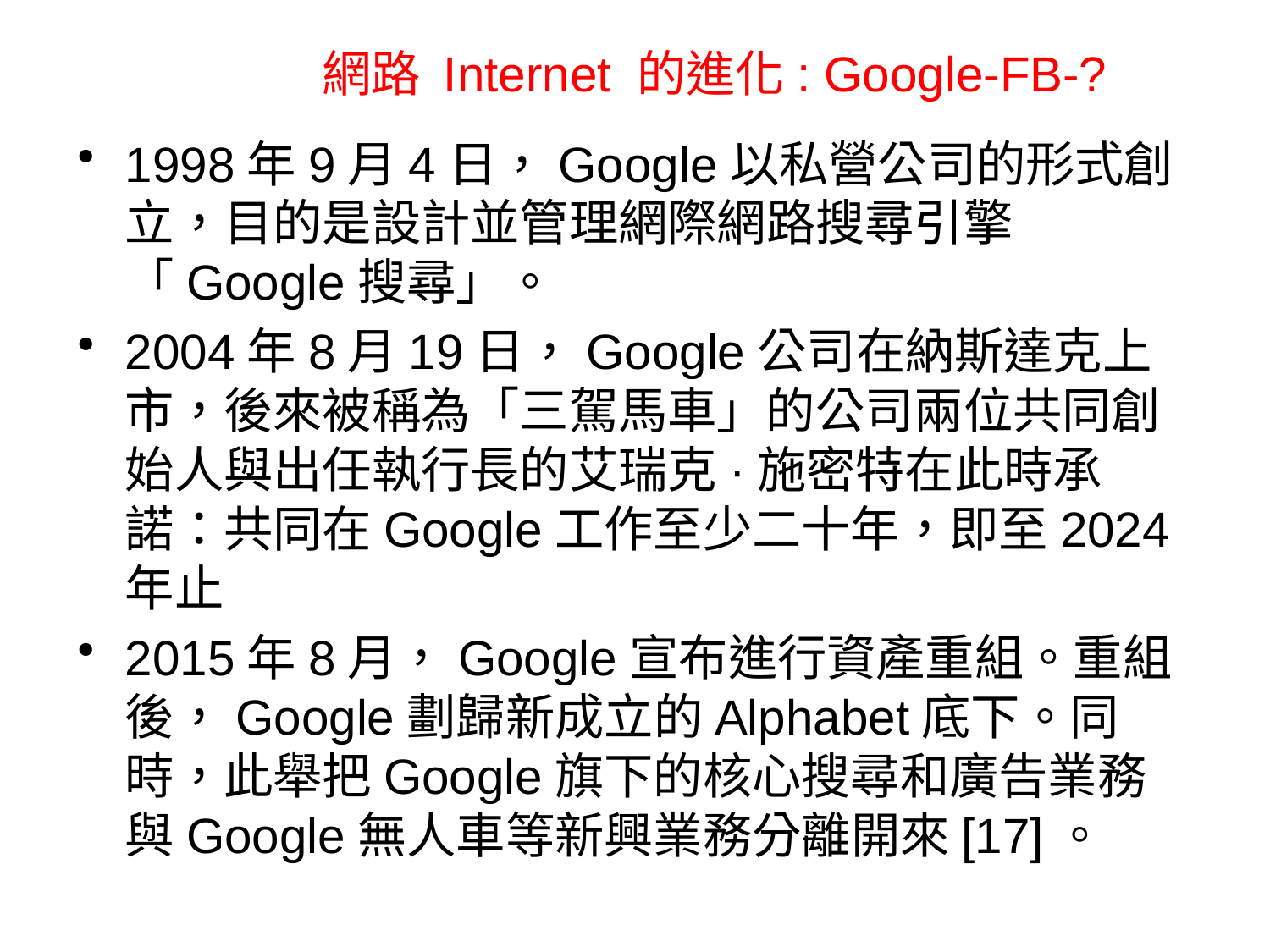

網路 Internet 的進化: Google-FB-?
# 1998年9月4日，Google以私營公司的形式創立，目的是設計並管理網際網路搜尋引擎「Google搜尋」。
2004年8月19日，Google公司在納斯達克上市，後來被稱為「三駕馬車」的公司兩位共同創始人與出任執行長的艾瑞克·施密特在此時承諾：共同在Google工作至少二十年，即至2024年止
2015年8月，Google宣布進行資產重組。重組後，Google劃歸新成立的Alphabet底下。同時，此舉把Google旗下的核心搜尋和廣告業務與Google無人車等新興業務分離開來[17]。